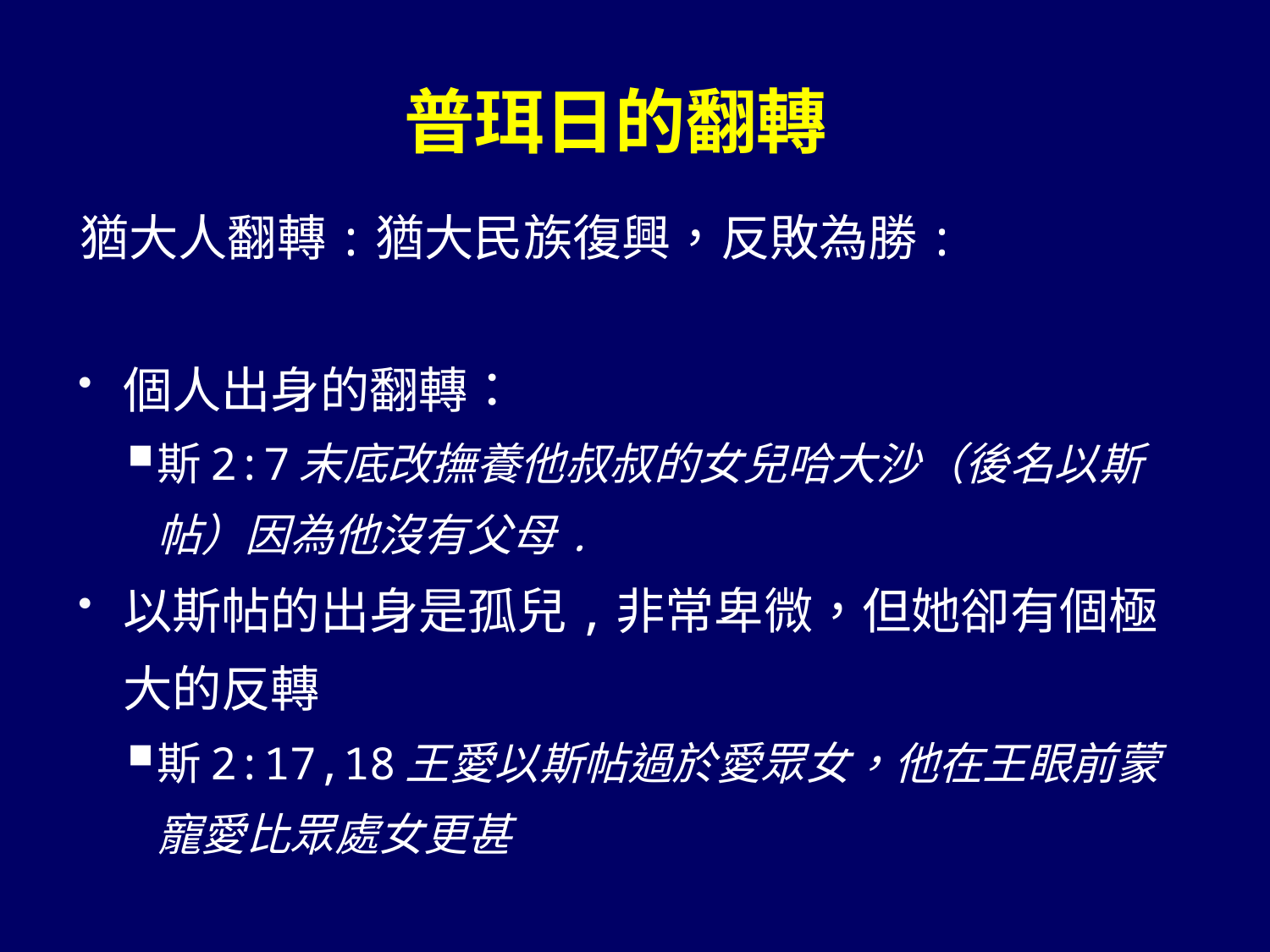

普珥日的翻轉
猶大人翻轉:猶大民族復興，反敗為勝:

個人出身的翻轉：
斯2:7末底改撫養他叔叔的女兒哈大沙（後名以斯帖）因為他沒有父母.
以斯帖的出身是孤兒,非常卑微，但她卻有個極大的反轉
斯2:17,18王愛以斯帖過於愛眾女，他在王眼前蒙寵愛比眾處女更甚